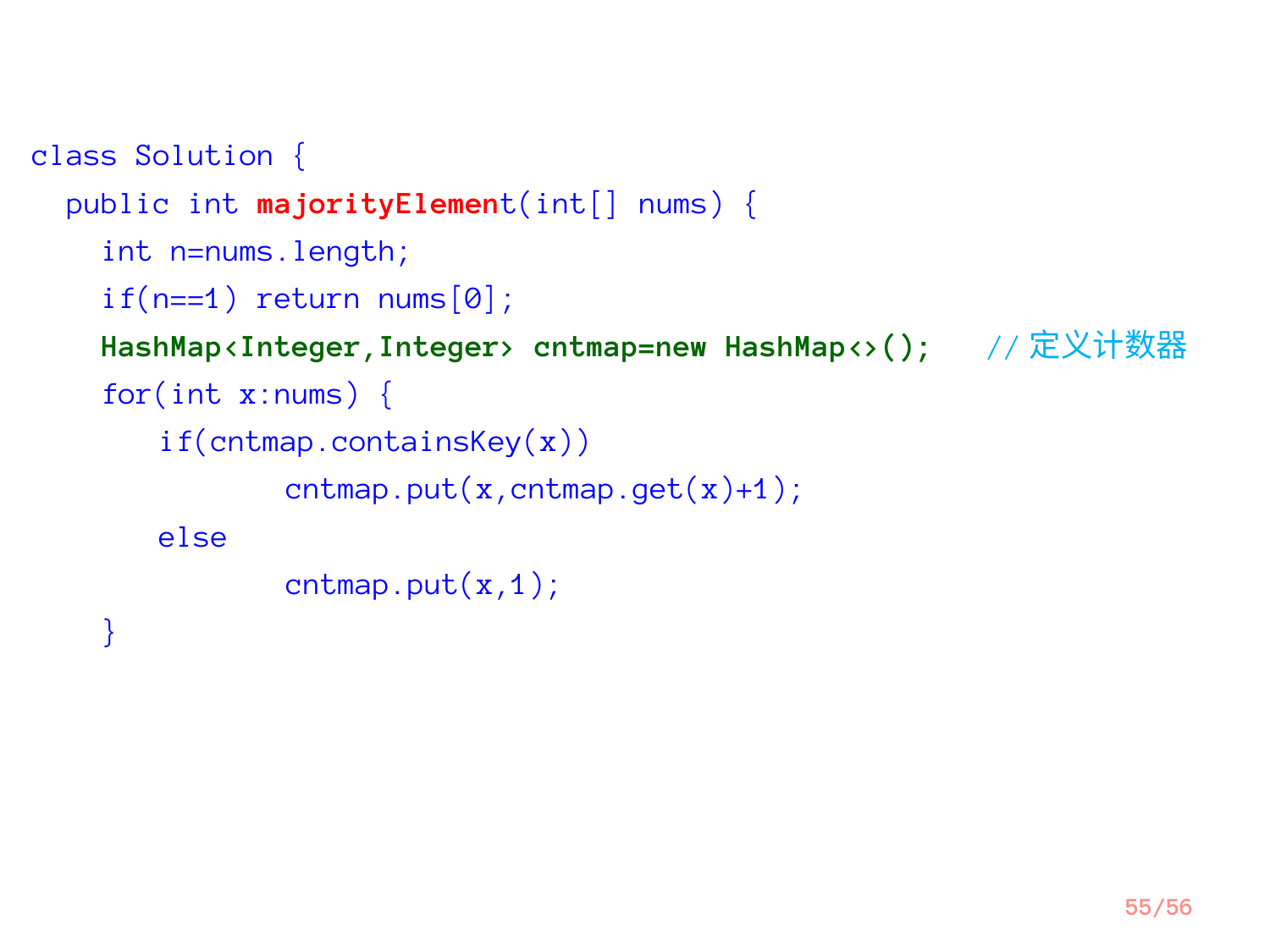

class Solution {
  public int majorityElement(int[] nums) {
    int n=nums.length;
    if(n==1) return nums[0];
    HashMap<Integer,Integer> cntmap=new HashMap<>();   //定义计数器
    for(int x:nums) {
     	if(cntmap.containsKey(x))
        	cntmap.put(x,cntmap.get(x)+1);
    	else
        	cntmap.put(x,1);
    }
55/56